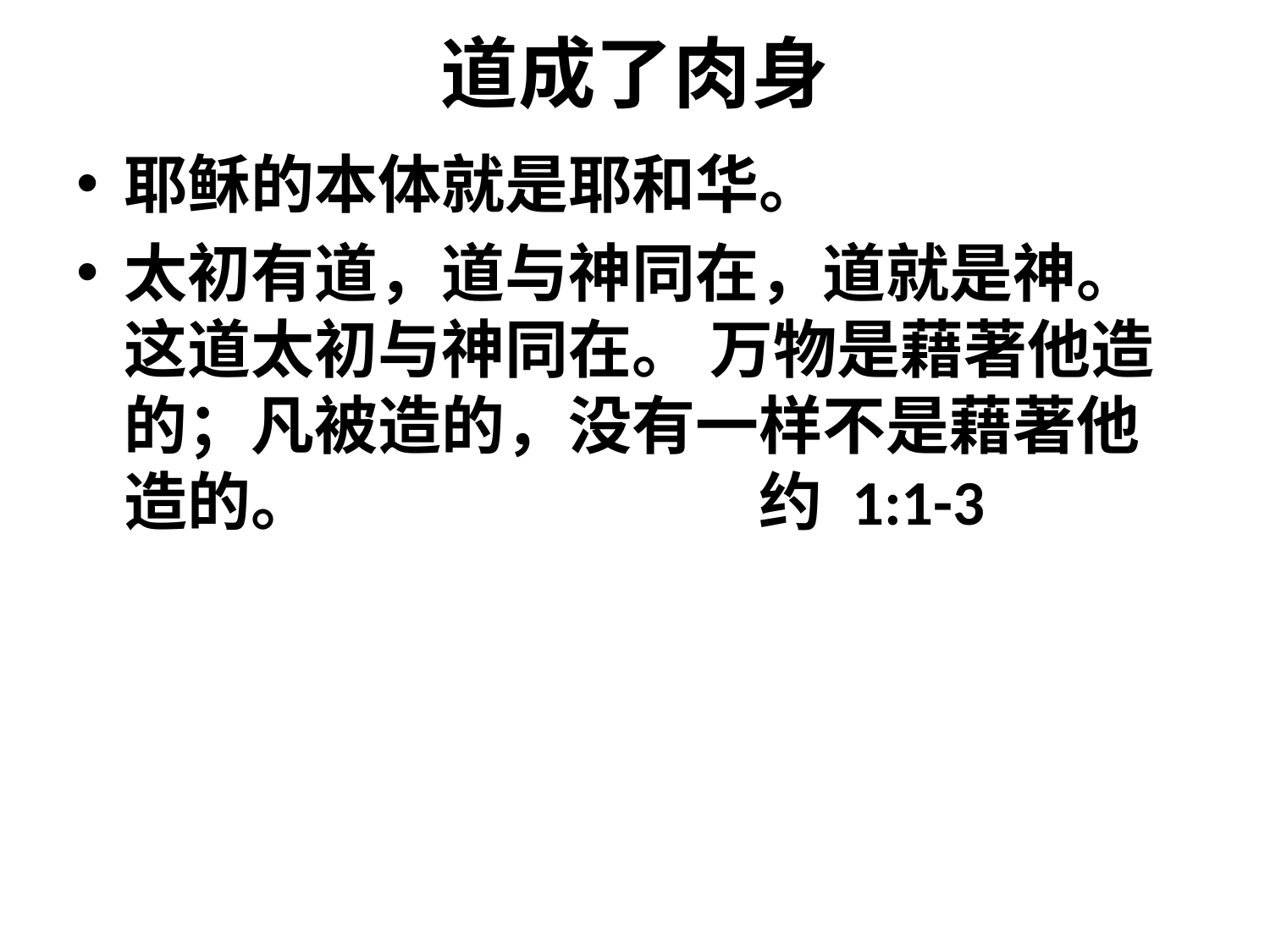

# 道成了肉身
耶稣的本体就是耶和华。
太初有道，道与神同在，道就是神。这道太初与神同在。 万物是藉著他造的；凡被造的，没有一样不是藉著他造的。				约 1:1-3